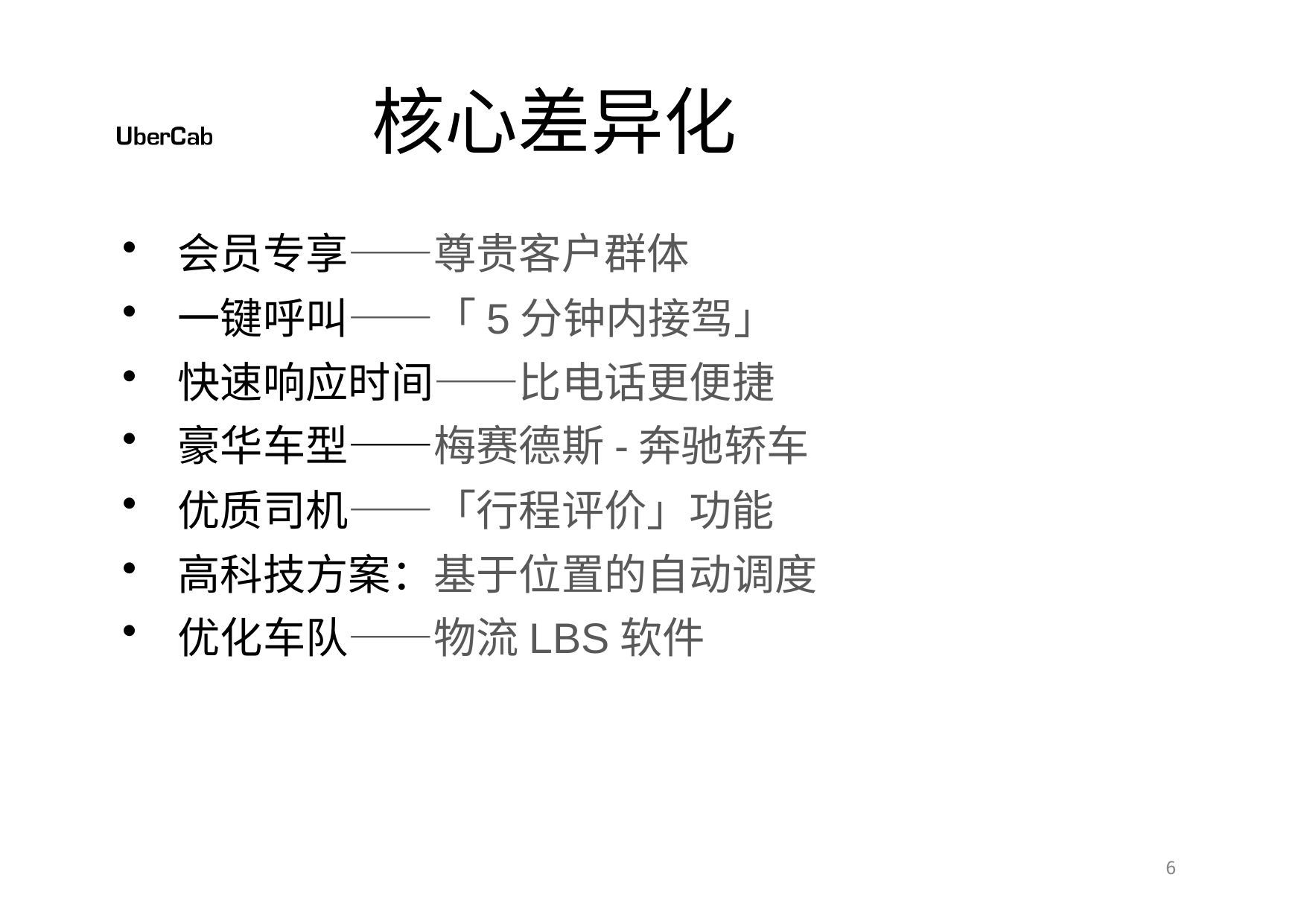

# 核心差异化
会员专享——尊贵客户群体
一键呼叫——「5分钟内接驾」
快速响应时间——比电话更便捷
豪华车型——梅赛德斯-奔驰轿车
优质司机——「行程评价」功能
高科技方案：基于位置的自动调度
优化车队——物流LBS软件
6